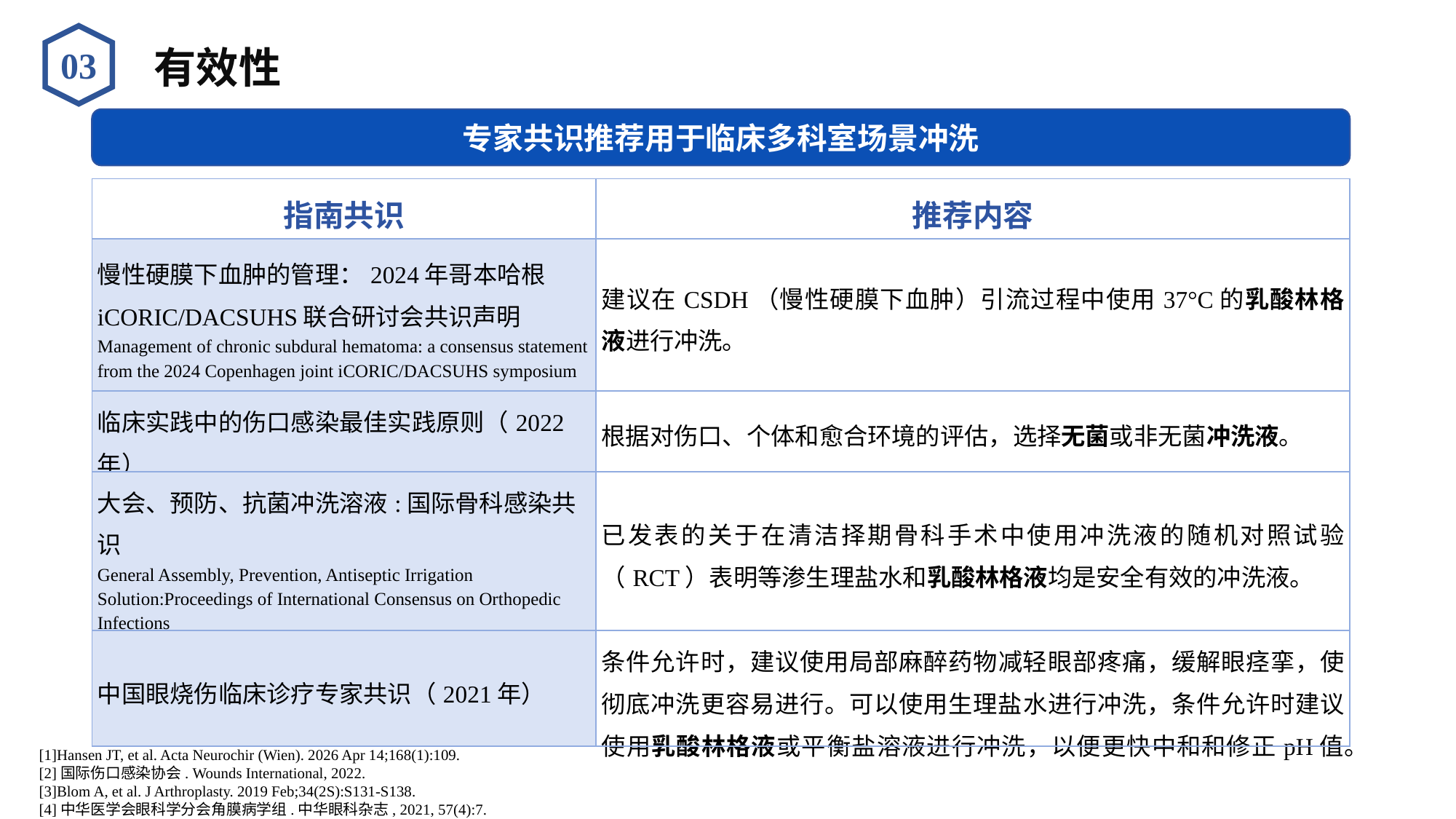

有效性
03
专家共识推荐用于临床多科室场景冲洗
| 指南共识 | 推荐内容 |
| --- | --- |
| 慢性硬膜下血肿的管理：2024年哥本哈根iCORIC/DACSUHS联合研讨会共识声明 Management of chronic subdural hematoma: a consensus statement from the 2024 Copenhagen joint iCORIC/DACSUHS symposium | 建议在CSDH（慢性硬膜下血肿）引流过程中使用37°C的乳酸林格液进行冲洗。 |
| 临床实践中的伤口感染最佳实践原则（2022年） | 根据对伤口、个体和愈合环境的评估，选择无菌或非无菌冲洗液。 |
| 大会、预防、抗菌冲洗溶液:国际骨科感染共识 General Assembly, Prevention, Antiseptic Irrigation Solution:Proceedings of International Consensus on Orthopedic Infections | 已发表的关于在清洁择期骨科手术中使用冲洗液的随机对照试验（RCT）表明等渗生理盐水和乳酸林格液均是安全有效的冲洗液。 |
| 中国眼烧伤临床诊疗专家共识（2021年） | 条件允许时，建议使用局部麻醉药物减轻眼部疼痛，缓解眼痉挛，使彻底冲洗更容易进行。可以使用生理盐水进行冲洗，条件允许时建议使用乳酸林格液或平衡盐溶液进行冲洗，以便更快中和和修正pH值。 |
[1]Hansen JT, et al. Acta Neurochir (Wien). 2026 Apr 14;168(1):109.
[2]国际伤口感染协会. Wounds International, 2022.
[3]Blom A, et al. J Arthroplasty. 2019 Feb;34(2S):S131-S138.
[4]中华医学会眼科学分会角膜病学组.中华眼科杂志, 2021, 57(4):7.